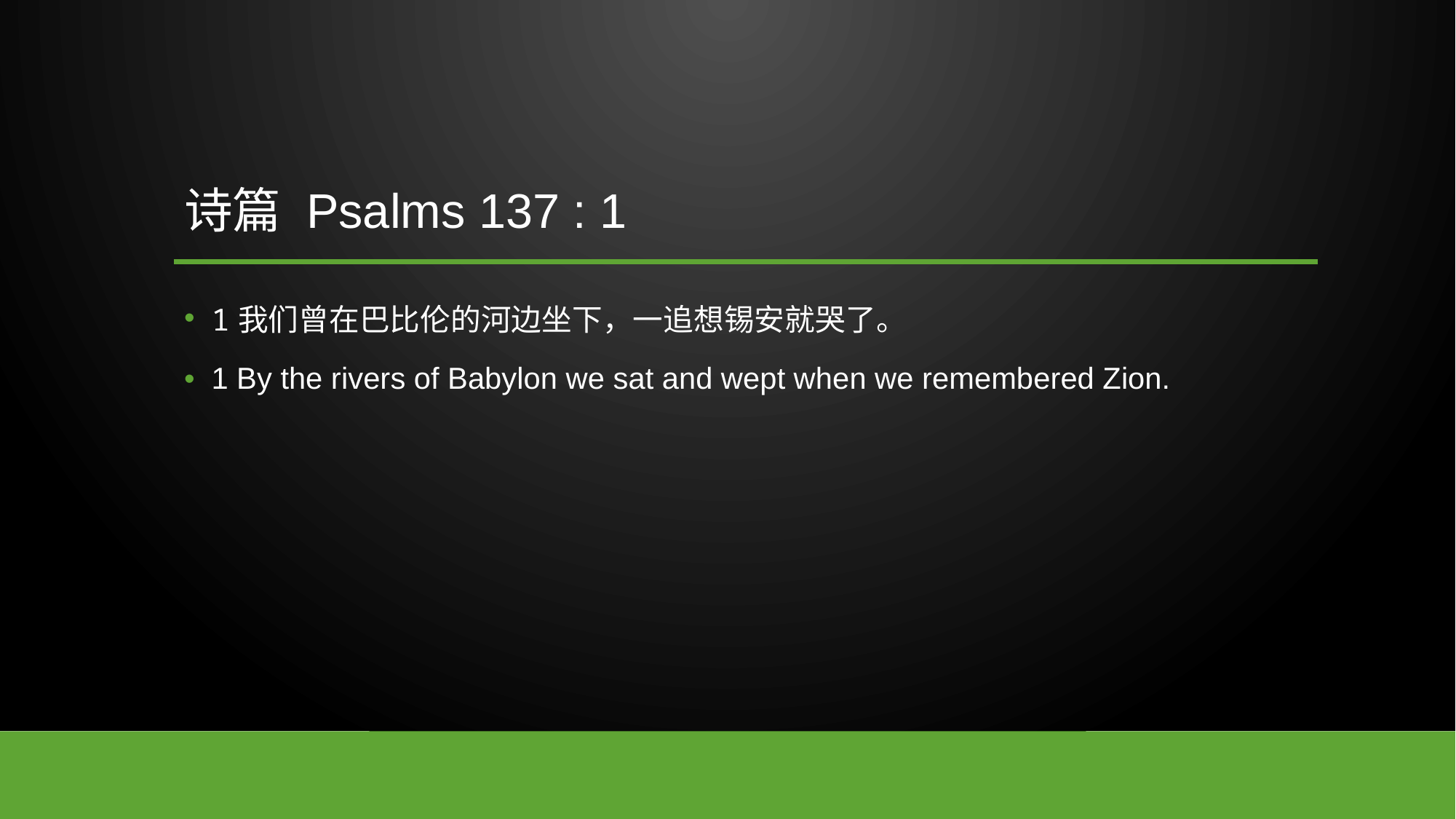

# 诗篇 Psalms 137 : 1
1我们曾在巴比伦的河边坐下，一追想锡安就哭了。
1 By the rivers of Babylon we sat and wept when we remembered Zion.